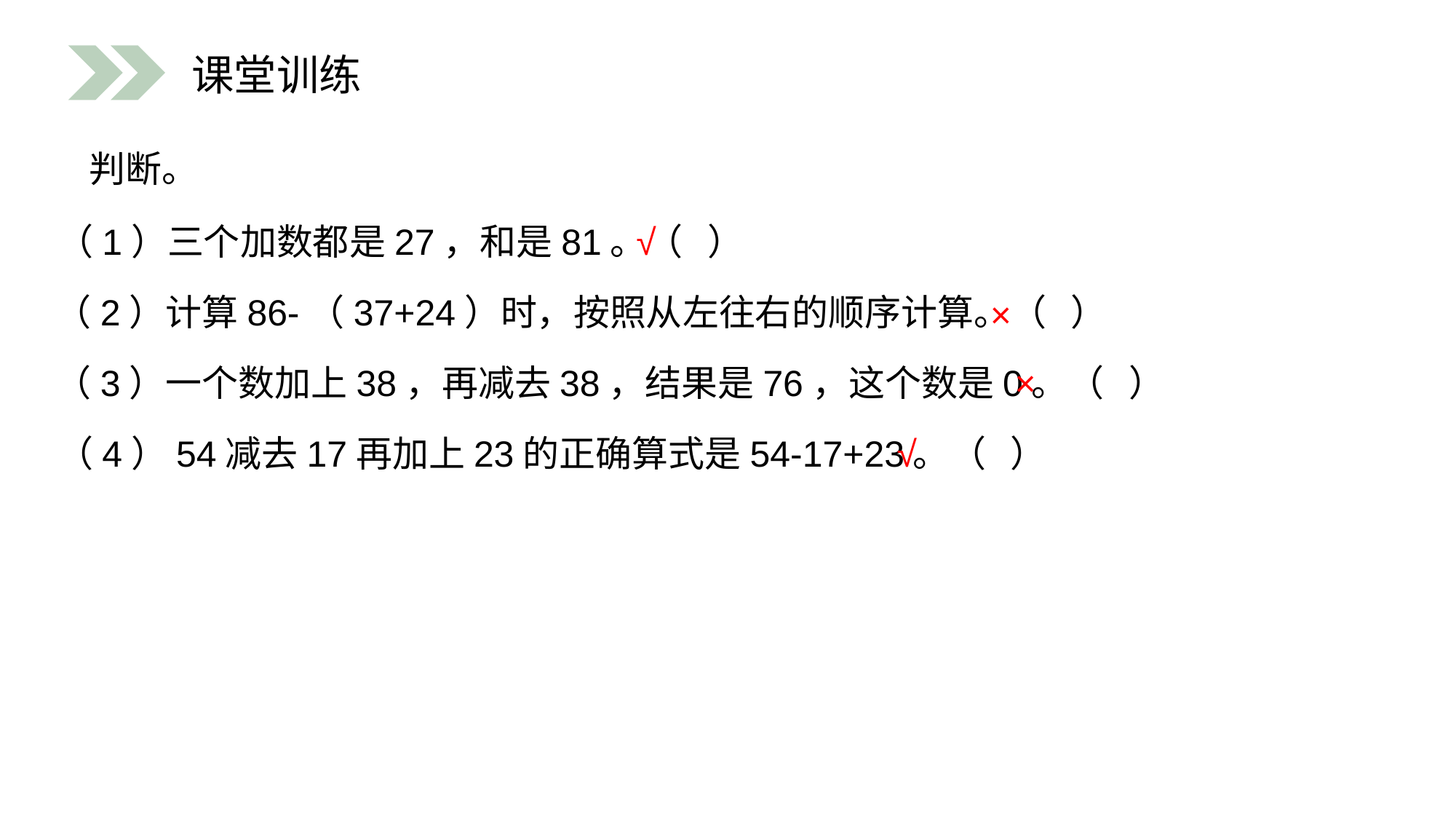

课堂训练
判断。
√
（1）三个加数都是27，和是81。（   ）
（2）计算86-（37+24）时，按照从左往右的顺序计算。（   ）
×
×
（3）一个数加上38，再减去38，结果是76，这个数是0。（   ）
（4）54减去17再加上23的正确算式是54-17+23。（   ）
√